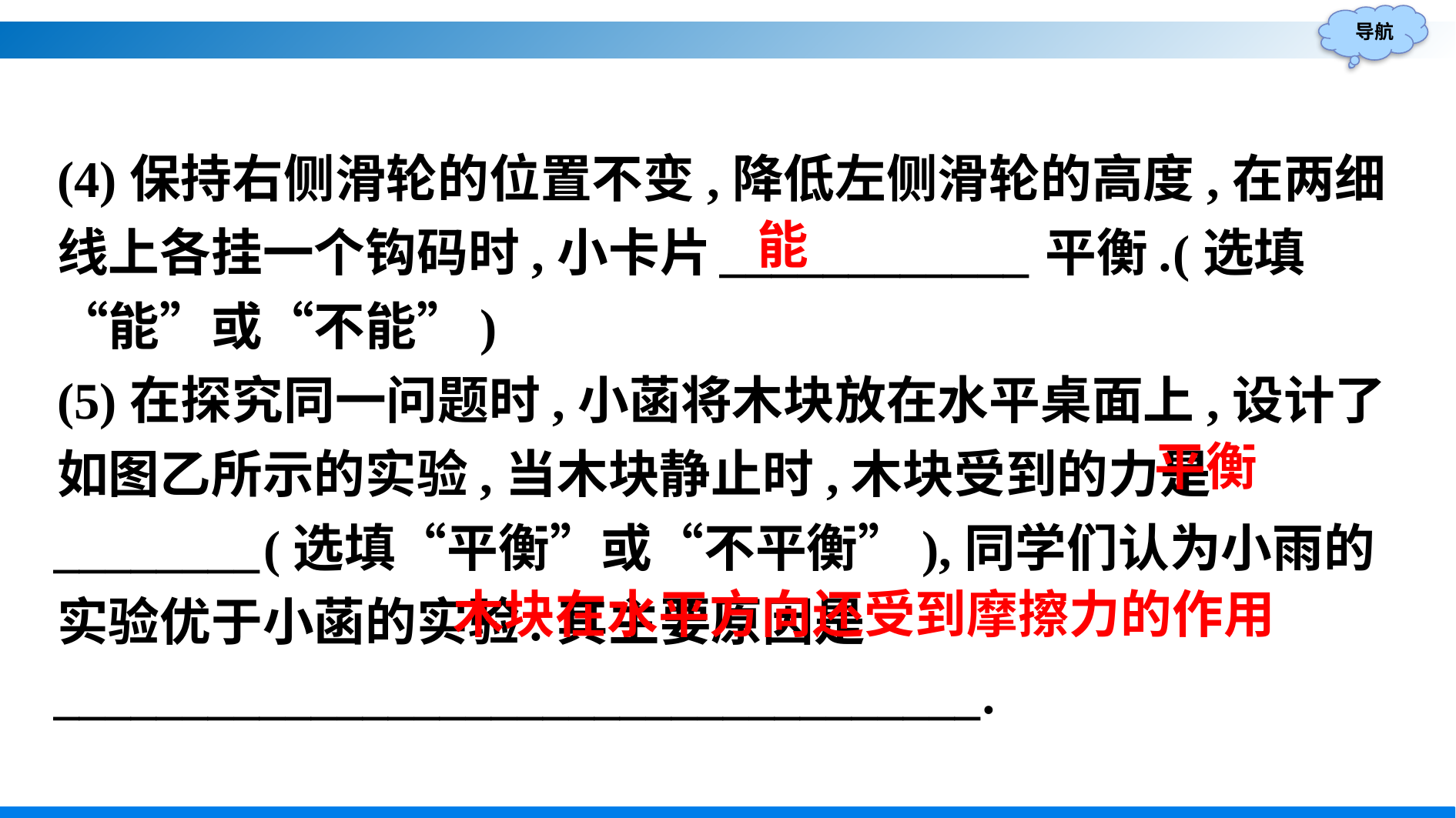

(4)保持右侧滑轮的位置不变,降低左侧滑轮的高度,在两细线上各挂一个钩码时,小卡片____________平衡.(选填“能”或“不能”)
(5)在探究同一问题时,小菡将木块放在水平桌面上,设计了如图乙所示的实验,当木块静止时,木块受到的力是________(选填“平衡”或“不平衡”),同学们认为小雨的实验优于小菡的实验.其主要原因是____________________________________.
能
平衡
木块在水平方向还受到摩擦力的作用